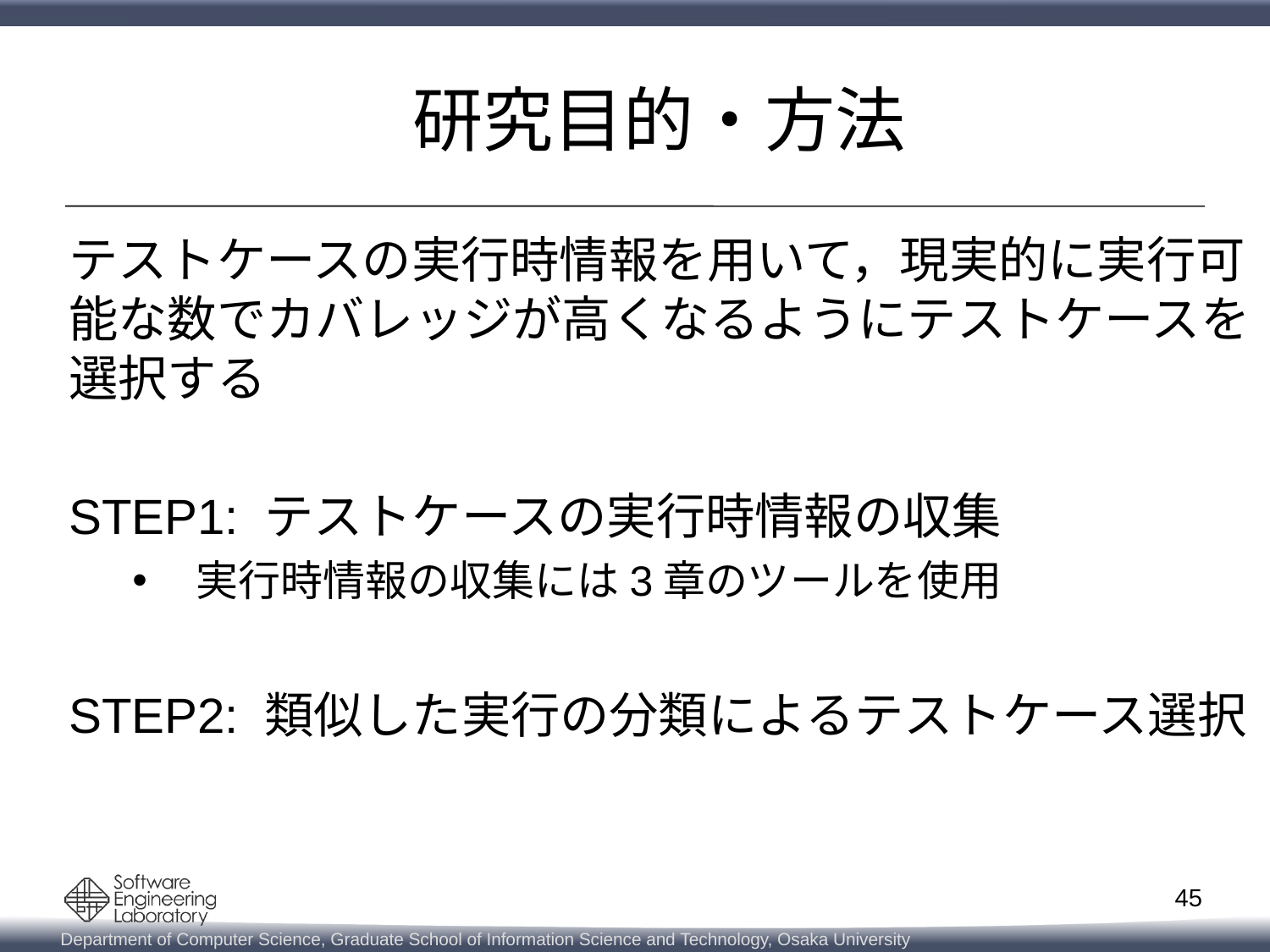

研究目的・方法
テストケースの実行時情報を用いて，現実的に実行可能な数でカバレッジが高くなるようにテストケースを選択する

STEP1: テストケースの実行時情報の収集
実行時情報の収集には3章のツールを使用

STEP2: 類似した実行の分類によるテストケース選択
45